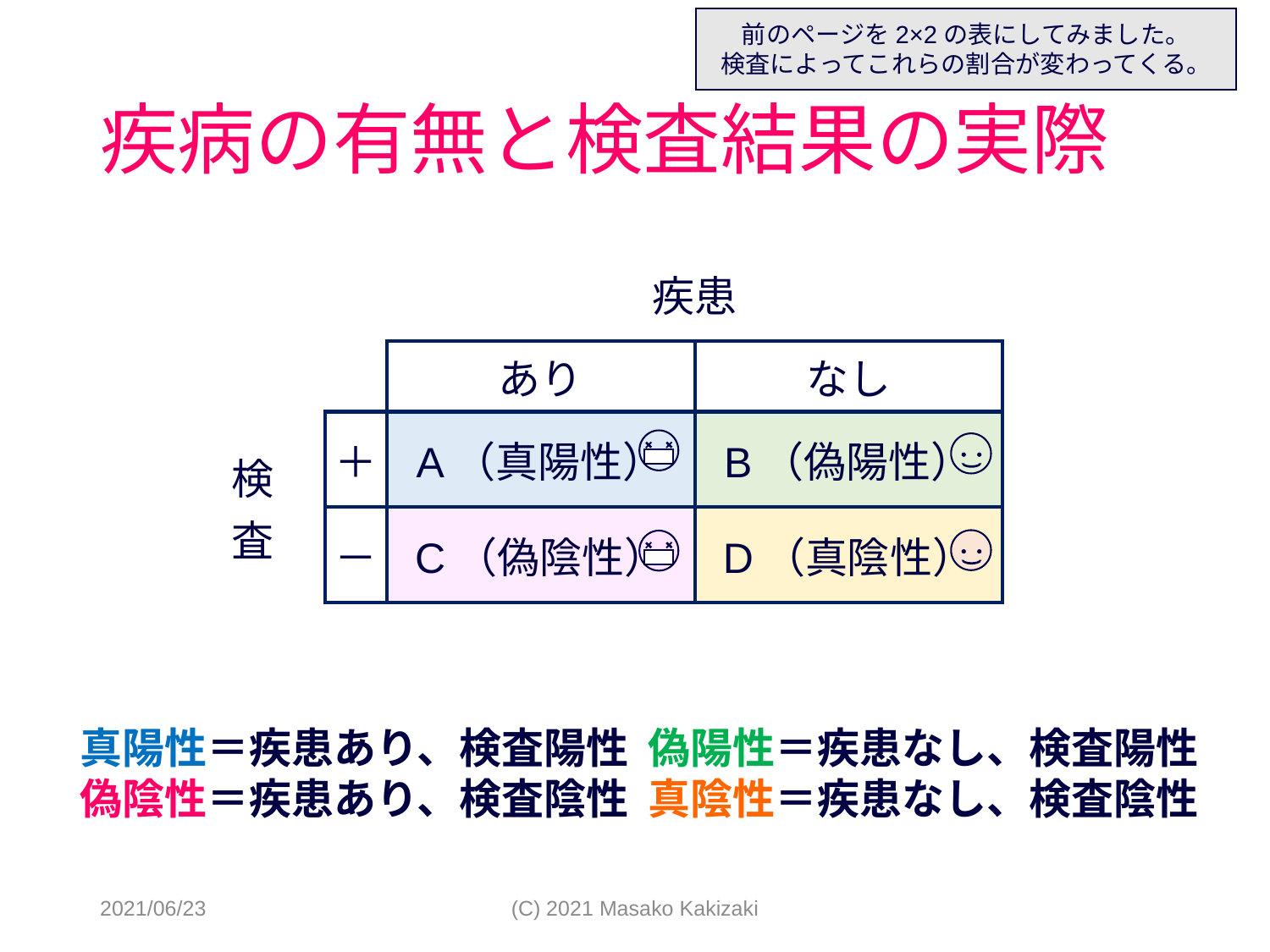

前のページを2×2の表にしてみました。
検査によってこれらの割合が変わってくる。
# 疾病の有無と検査結果の実際
|  |  | 疾患 |  |
| --- | --- | --- | --- |
|  |  | あり | なし |
| 検査 | ＋ | A（真陽性） | B（偽陽性） |
|  | － | C（偽陰性） | D（真陰性） |

真陽性＝疾患あり、検査陽性  偽陽性＝疾患なし、検査陽性
偽陰性＝疾患あり、検査陰性  真陰性＝疾患なし、検査陰性
2021/06/23
(C) 2021 Masako Kakizaki